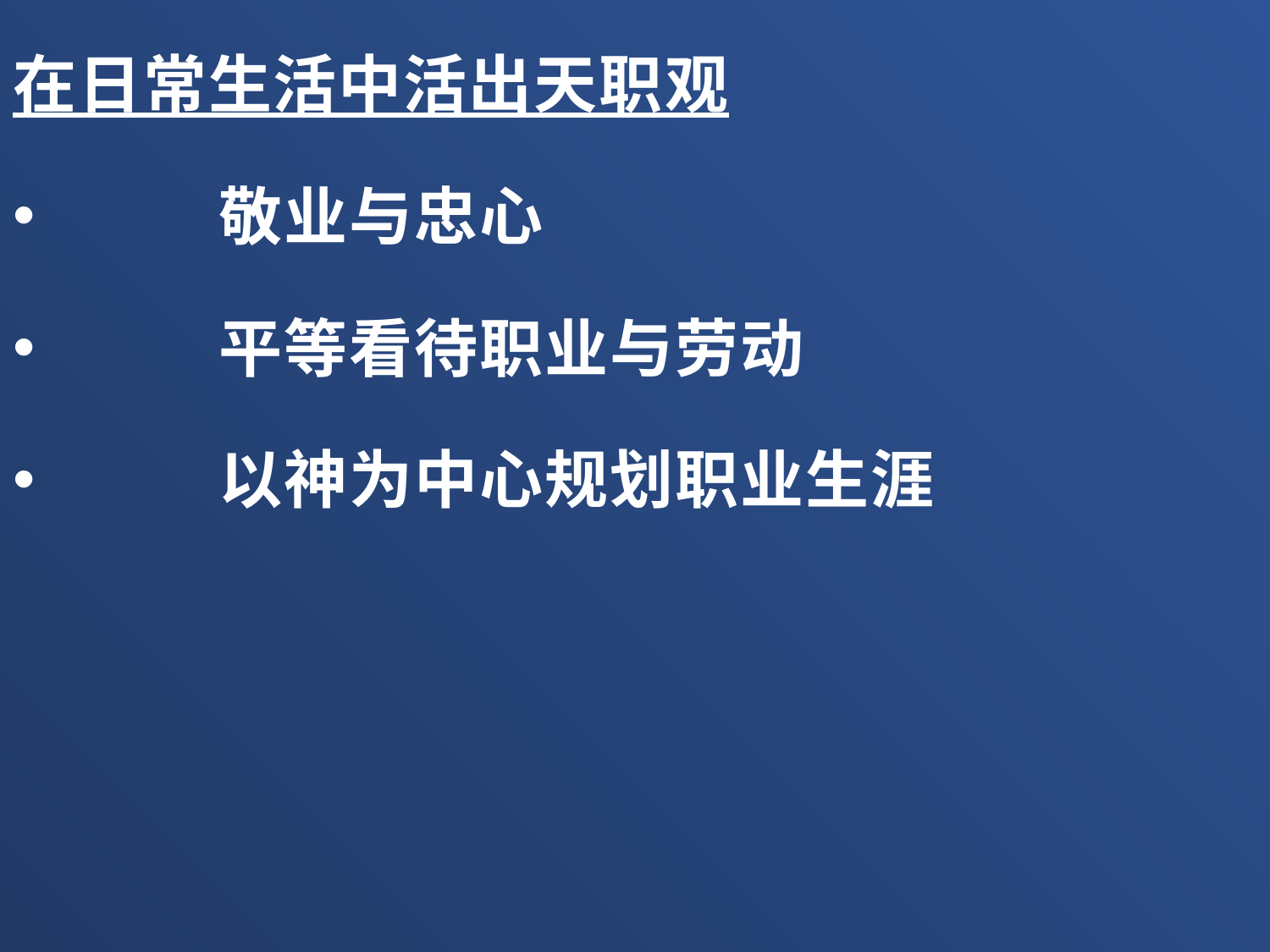

在日常生活中活出天职观
	敬业与忠心
	平等看待职业与劳动
	以神为中心规划职业生涯